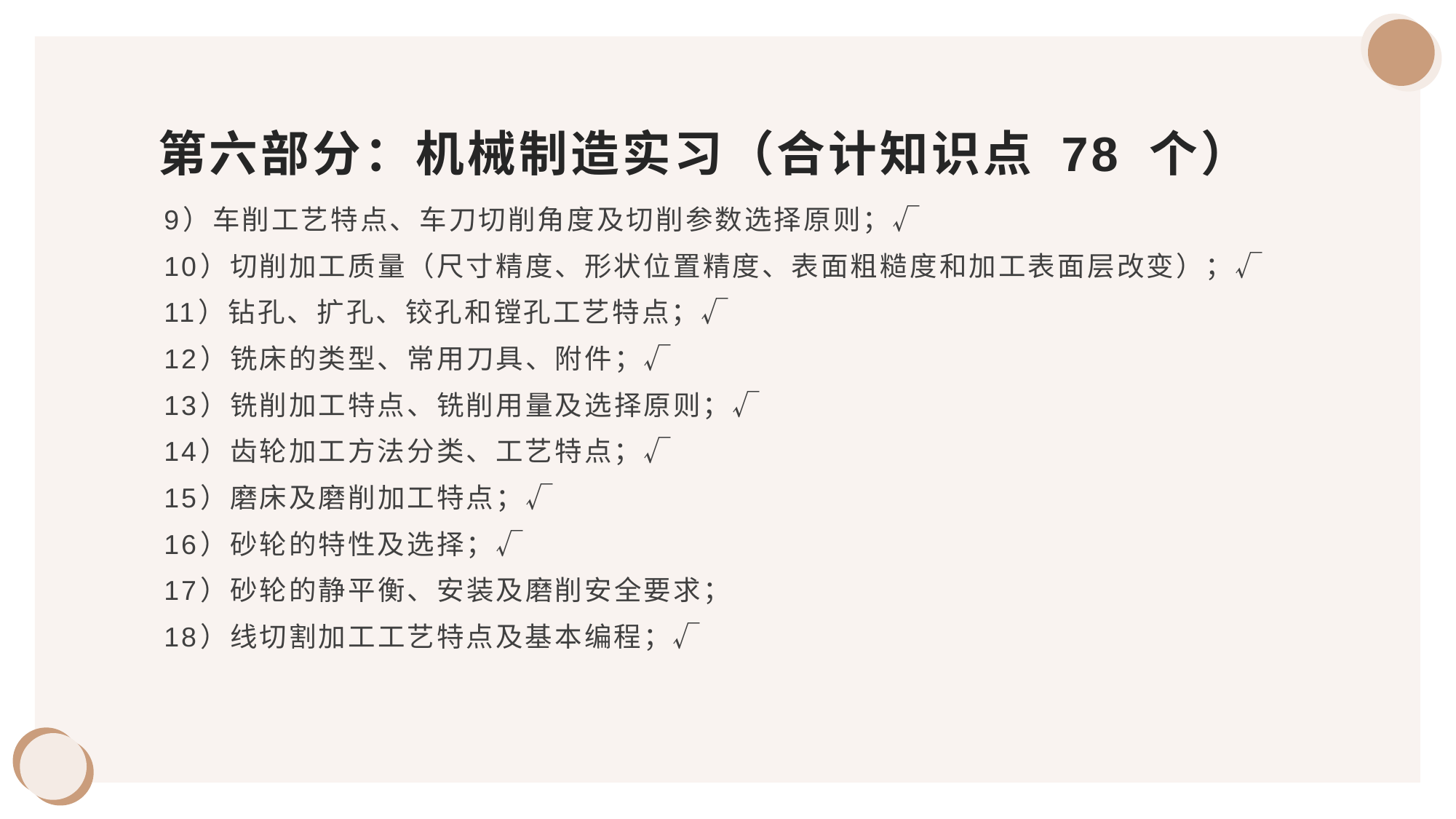

# 第六部分：机械制造实习（合计知识点 78 个）
9）车削工艺特点、车刀切削角度及切削参数选择原则；√
10）切削加工质量（尺寸精度、形状位置精度、表面粗糙度和加工表面层改变）；√
11）钻孔、扩孔、铰孔和镗孔工艺特点；√
12）铣床的类型、常用刀具、附件；√
13）铣削加工特点、铣削用量及选择原则；√
14）齿轮加工方法分类、工艺特点；√
15）磨床及磨削加工特点；√
16）砂轮的特性及选择；√
17）砂轮的静平衡、安装及磨削安全要求；
18）线切割加工工艺特点及基本编程；√